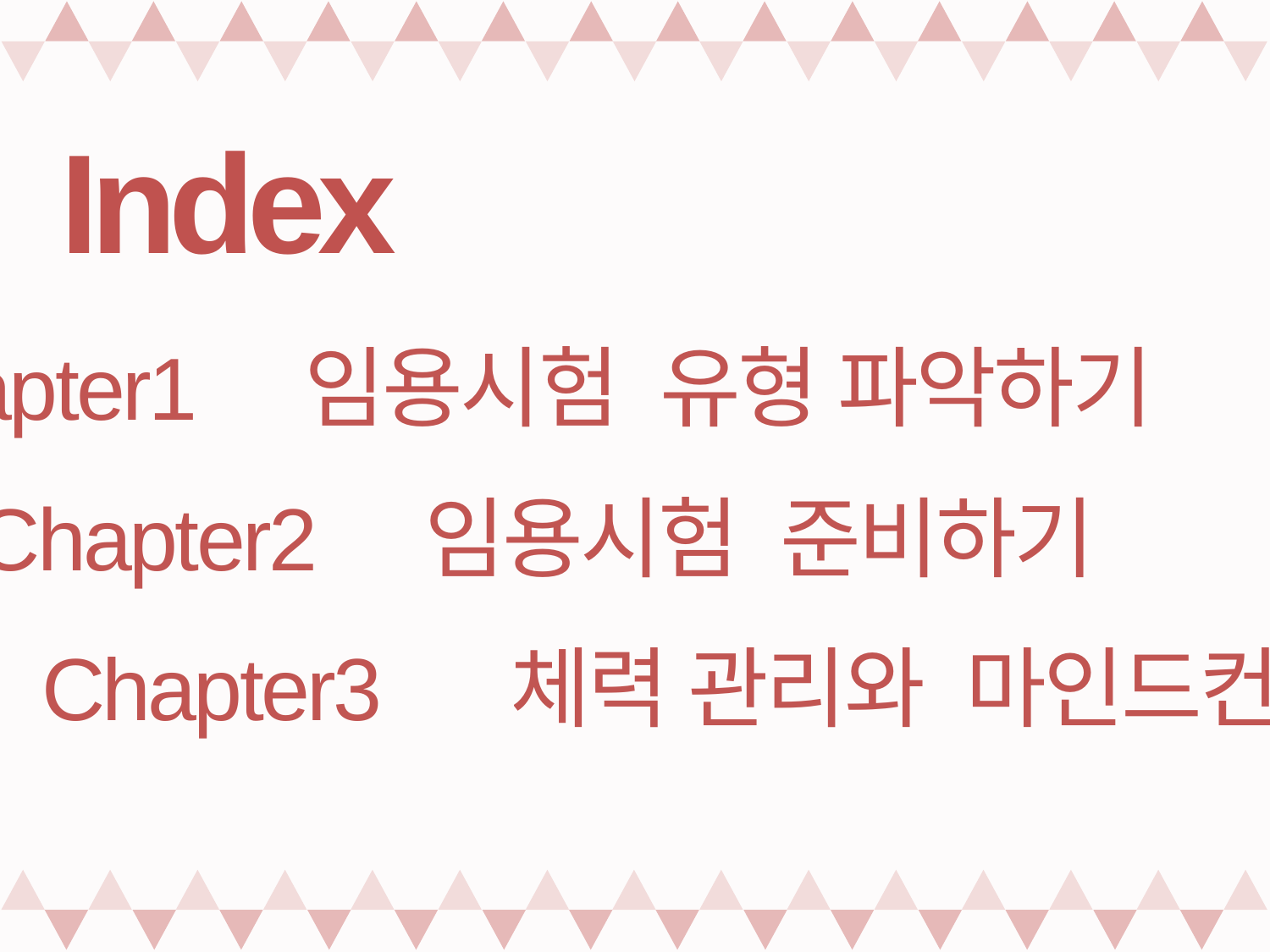

Index
Chapter1    임용시험  유형 파악하기
Chapter2    임용시험  준비하기
Chapter3     체력 관리와  마인드컨트롤